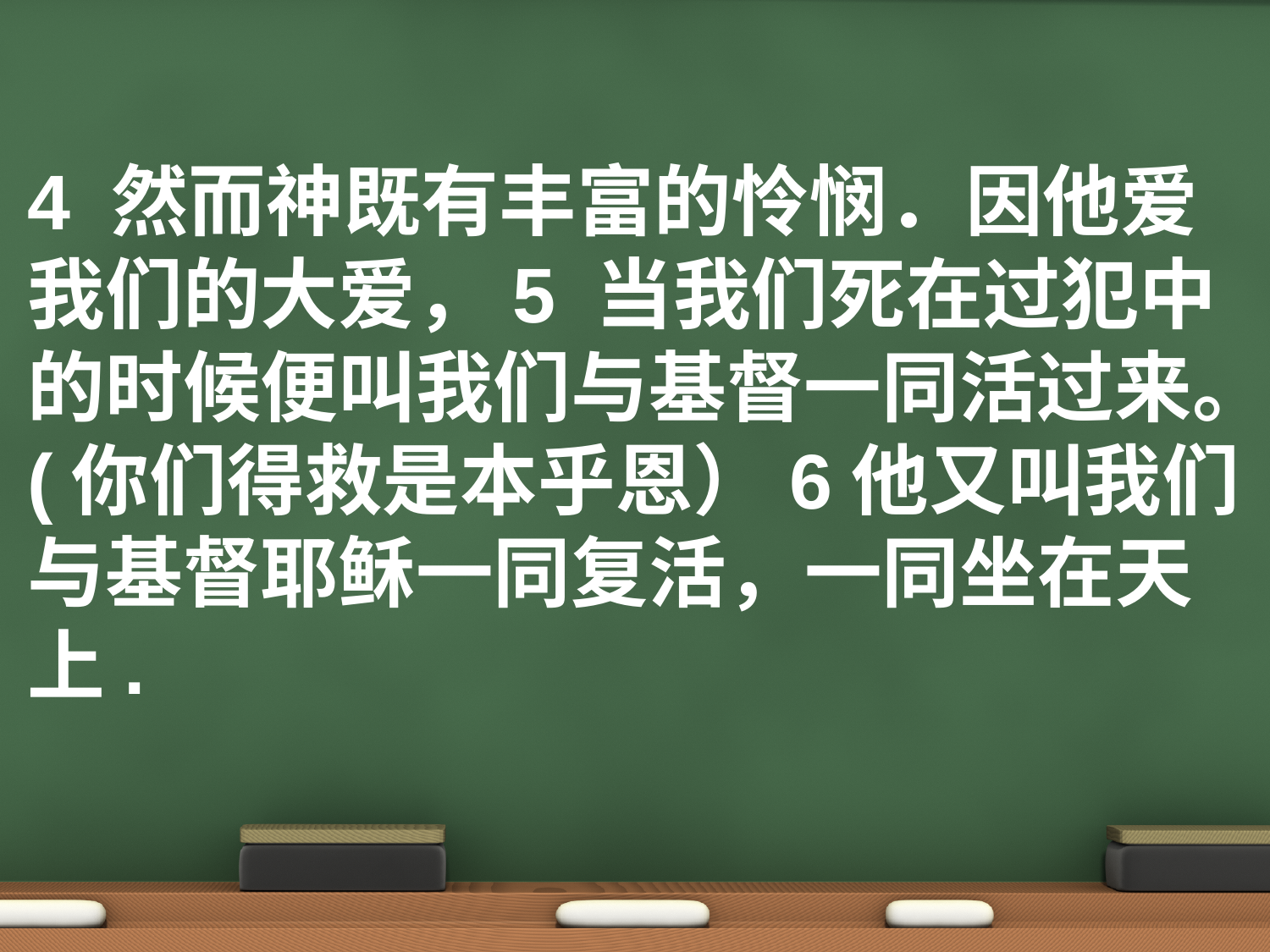

4 然而神既有丰富的怜悯．因他爱我们的大爱，5 当我们死在过犯中的时候便叫我们与基督一同活过来。(你们得救是本乎恩）6他又叫我们与基督耶稣一同复活，一同坐在天上.